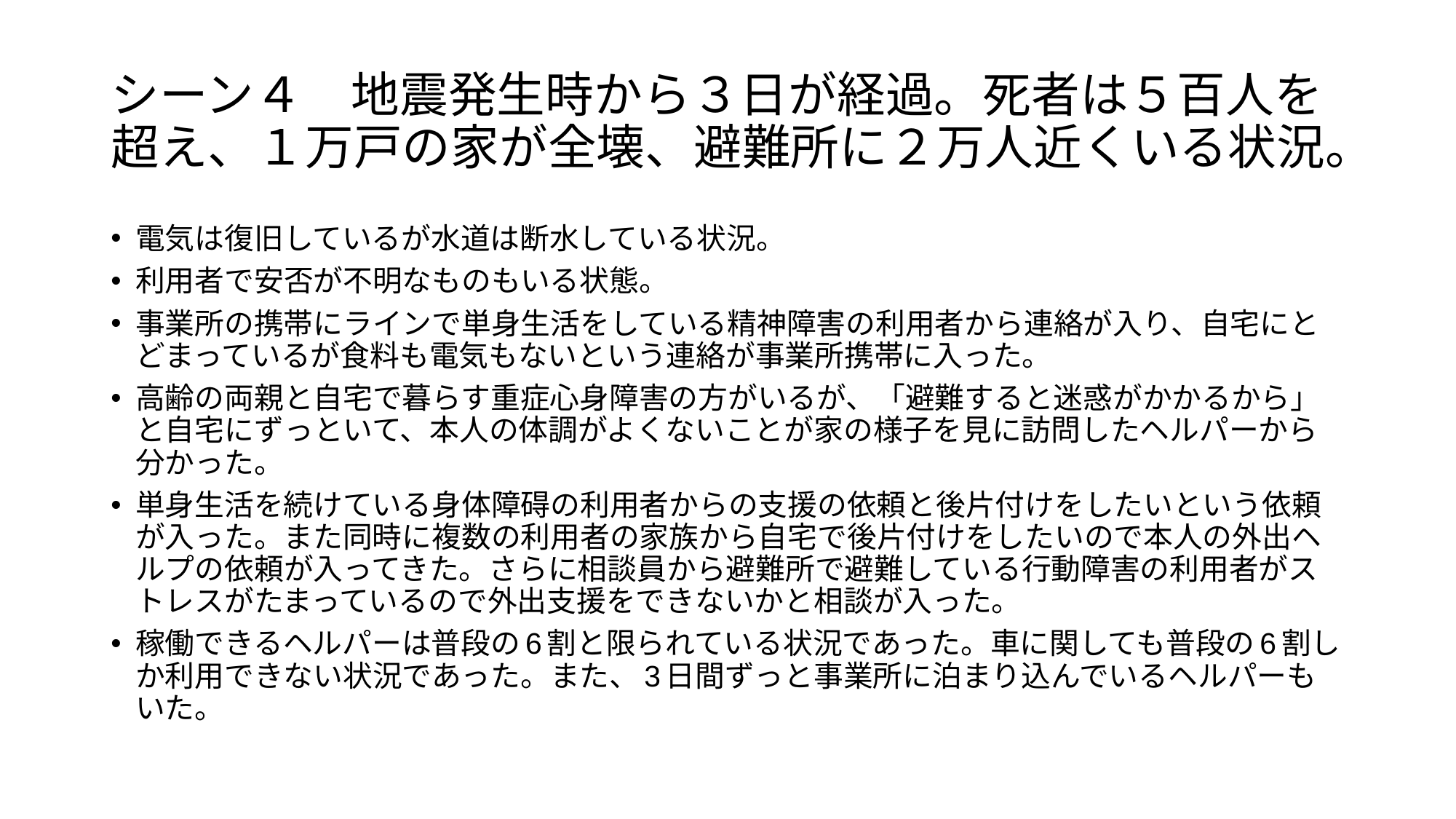

# シーン４　地震発生時から３日が経過。死者は５百人を超え、１万戸の家が全壊、避難所に２万人近くいる状況。
電気は復旧しているが水道は断水している状況。
利用者で安否が不明なものもいる状態。
事業所の携帯にラインで単身生活をしている精神障害の利用者から連絡が入り、自宅にとどまっているが食料も電気もないという連絡が事業所携帯に入った。
高齢の両親と自宅で暮らす重症心身障害の方がいるが、「避難すると迷惑がかかるから」と自宅にずっといて、本人の体調がよくないことが家の様子を見に訪問したヘルパーから分かった。
単身生活を続けている身体障碍の利用者からの支援の依頼と後片付けをしたいという依頼が入った。また同時に複数の利用者の家族から自宅で後片付けをしたいので本人の外出ヘルプの依頼が入ってきた。さらに相談員から避難所で避難している行動障害の利用者がストレスがたまっているので外出支援をできないかと相談が入った。
稼働できるヘルパーは普段の6割と限られている状況であった。車に関しても普段の6割しか利用できない状況であった。また、3日間ずっと事業所に泊まり込んでいるヘルパーもいた。